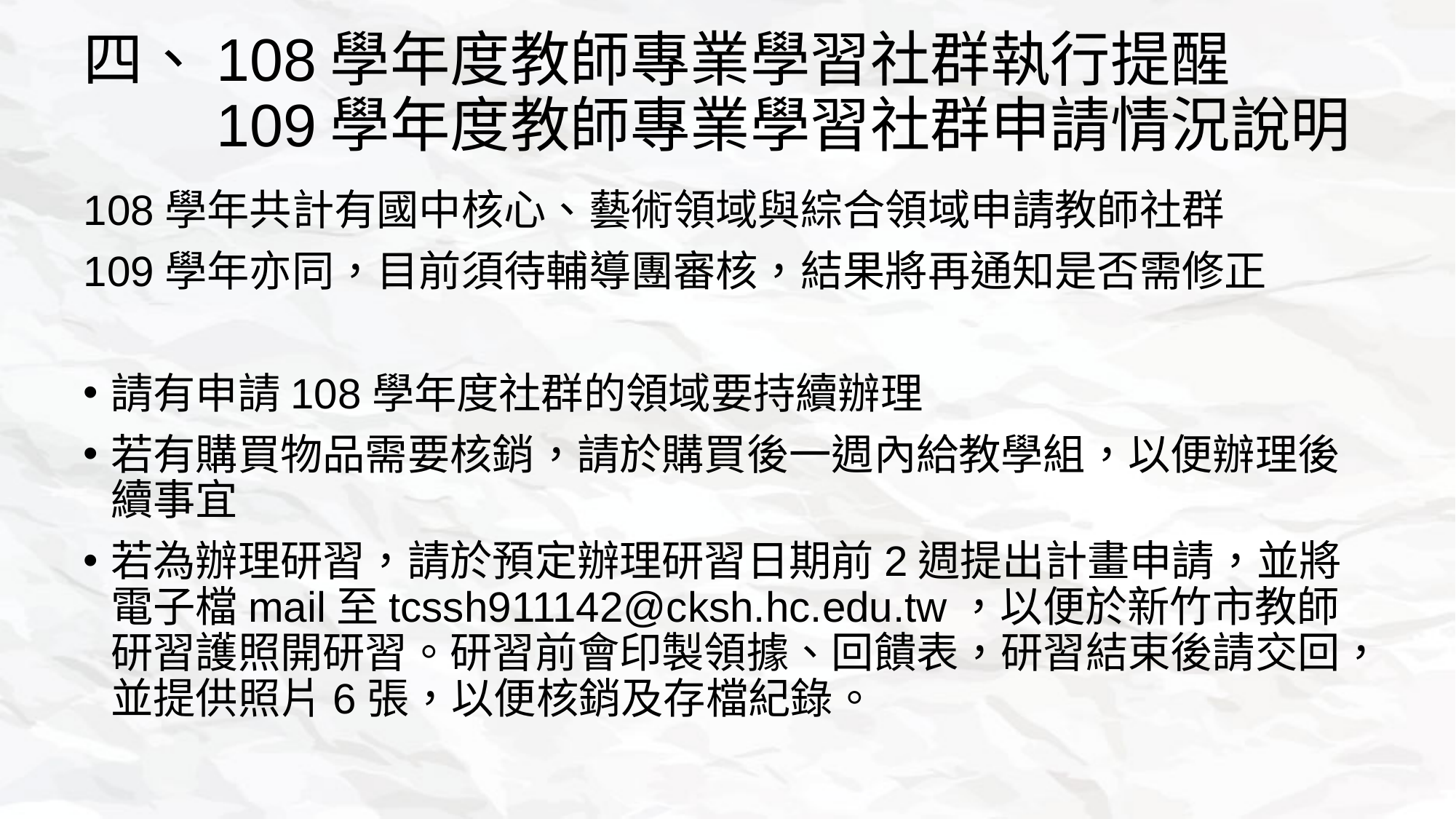

# 四、108學年度教師專業學習社群執行提醒 　　109學年度教師專業學習社群申請情況說明
108學年共計有國中核心、藝術領域與綜合領域申請教師社群
109學年亦同，目前須待輔導團審核，結果將再通知是否需修正

請有申請108學年度社群的領域要持續辦理
若有購買物品需要核銷，請於購買後一週內給教學組，以便辦理後續事宜
若為辦理研習，請於預定辦理研習日期前2週提出計畫申請，並將電子檔mail至tcssh911142@cksh.hc.edu.tw，以便於新竹市教師研習護照開研習。研習前會印製領據、回饋表，研習結束後請交回，並提供照片6張，以便核銷及存檔紀錄。